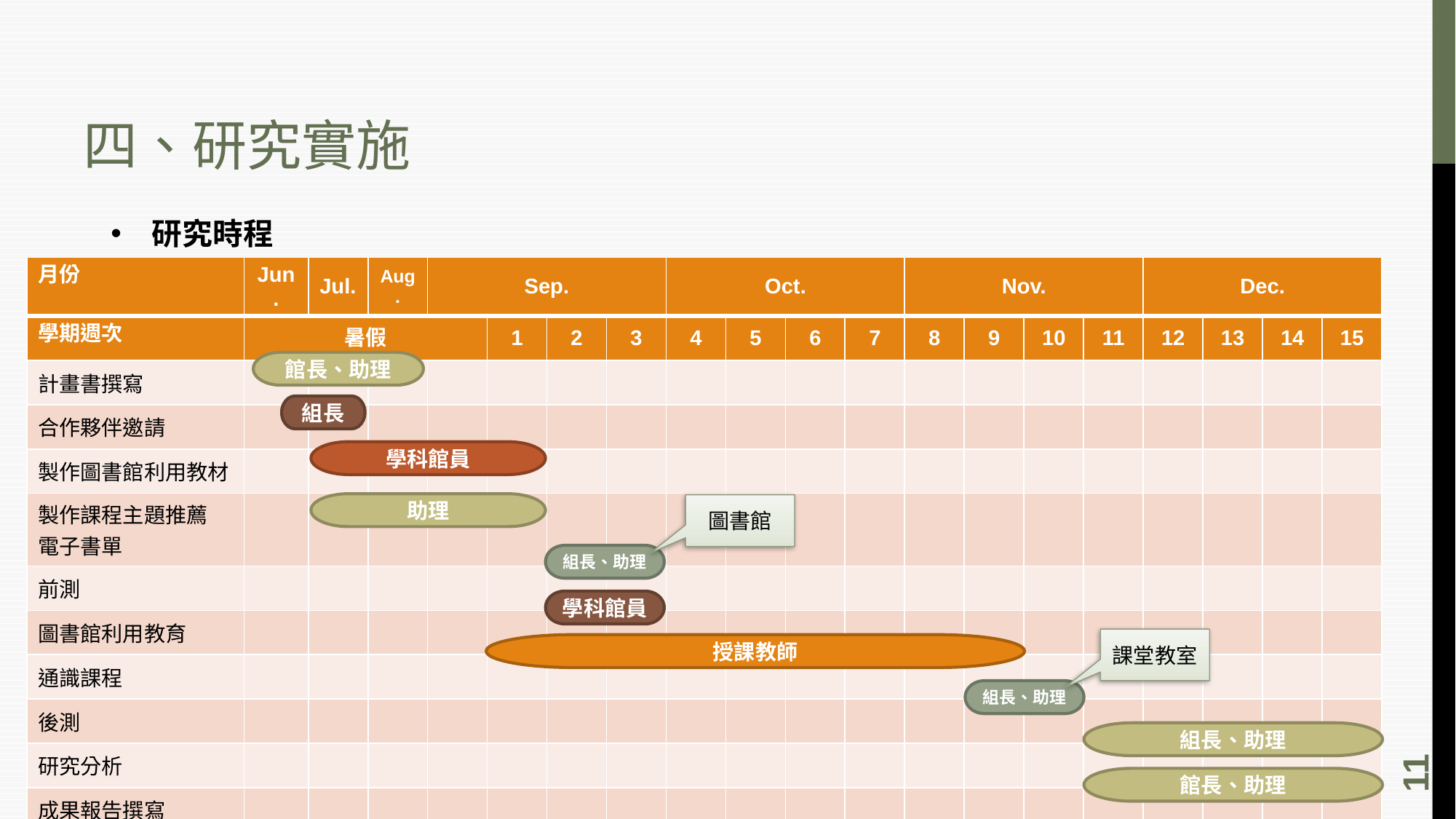

# 四、研究實施
研究時程
| 月份 | Jun. | Jul. | Aug. | Sep. |  |  |  | Oct. |  |  |  | Nov. |  |  |  | Dec. |  |  |  |
| --- | --- | --- | --- | --- | --- | --- | --- | --- | --- | --- | --- | --- | --- | --- | --- | --- | --- | --- | --- |
| 學期週次 | 暑假 |  |  |  | 1 | 2 | 3 | 4 | 5 | 6 | 7 | 8 | 9 | 10 | 11 | 12 | 13 | 14 | 15 |
| 計畫書撰寫 |  |  |  |  |  |  |  |  |  |  |  |  |  |  |  |  |  |  |  |
| 合作夥伴邀請 |  |  |  |  |  |  |  |  |  |  |  |  |  |  |  |  |  |  |  |
| 製作圖書館利用教材 |  |  |  |  |  |  |  |  |  |  |  |  |  |  |  |  |  |  |  |
| 製作課程主題推薦 電子書單 |  |  |  |  |  |  |  |  |  |  |  |  |  |  |  |  |  |  |  |
| 前測 |  |  |  |  |  |  |  |  |  |  |  |  |  |  |  |  |  |  |  |
| 圖書館利用教育 |  |  |  |  |  |  |  |  |  |  |  |  |  |  |  |  |  |  |  |
| 通識課程 |  |  |  |  |  |  |  |  |  |  |  |  |  |  |  |  |  |  |  |
| 後測 |  |  |  |  |  |  |  |  |  |  |  |  |  |  |  |  |  |  |  |
| 研究分析 |  |  |  |  |  |  |  |  |  |  |  |  |  |  |  |  |  |  |  |
| 成果報告撰寫 |  |  |  |  |  |  |  |  |  |  |  |  |  |  |  |  |  |  |  |
館長、助理
組長
學科館員
助理
圖書館
組長、助理
學科館員
課堂教室
授課教師
組長、助理
11
組長、助理
館長、助理